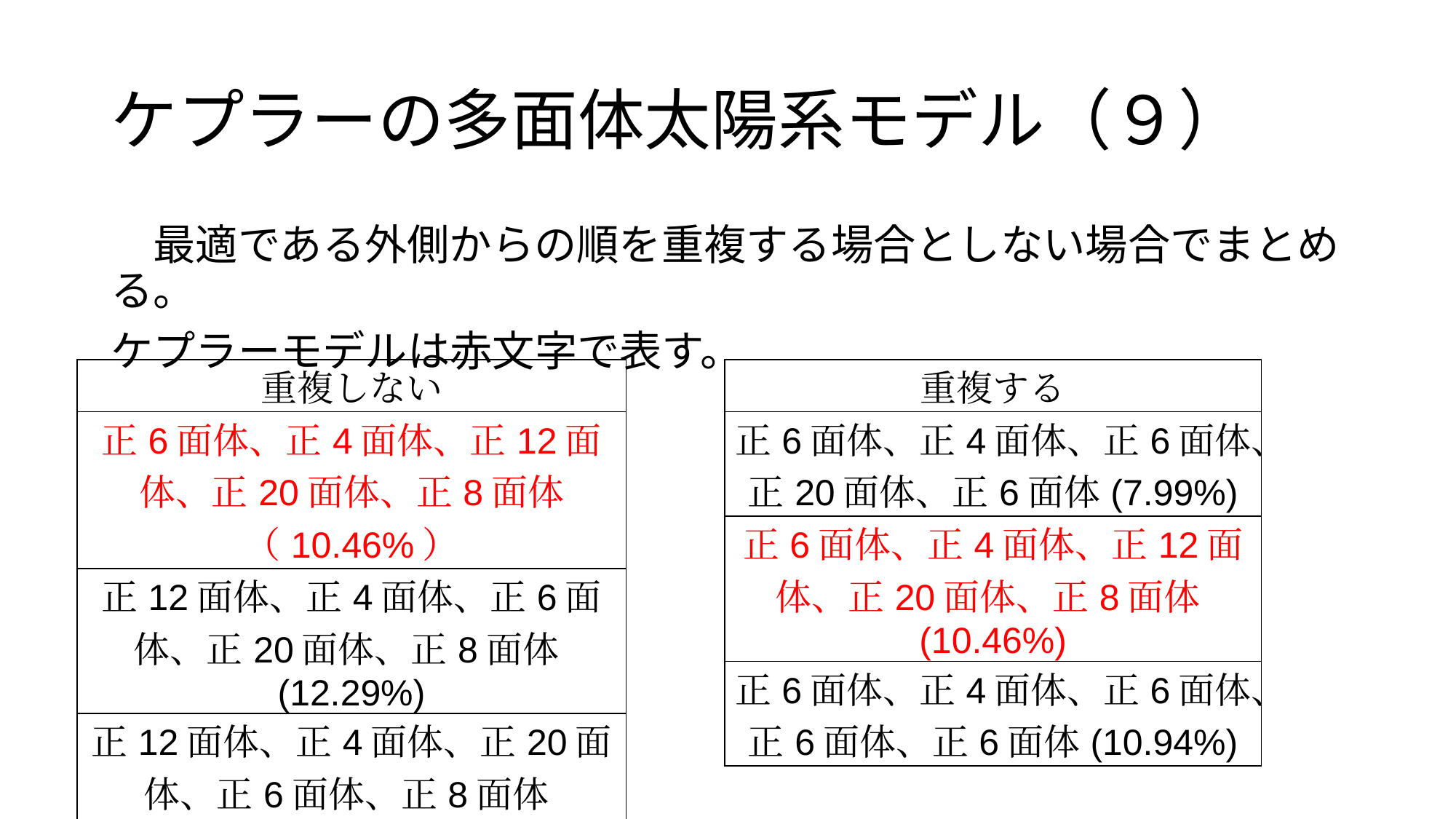

# ケプラーの多面体太陽系モデル（９）
　最適である外側からの順を重複する場合としない場合でまとめる。
ケプラーモデルは赤文字で表す。
| 重複しない |
| --- |
| 正6面体、正4面体、正12面体、正20面体、正8面体（10.46%） |
| 正12面体、正4面体、正6面体、正20面体、正8面体(12.29%) |
| 正12面体、正4面体、正20面体、正6面体、正8面体(21.53%) |
| 重複する |
| --- |
| 正6面体、正4面体、正6面体、正20面体、正6面体(7.99%) |
| 正6面体、正4面体、正12面体、正20面体、正8面体(10.46%) |
| 正6面体、正4面体、正6面体、正6面体、正6面体(10.94%) |